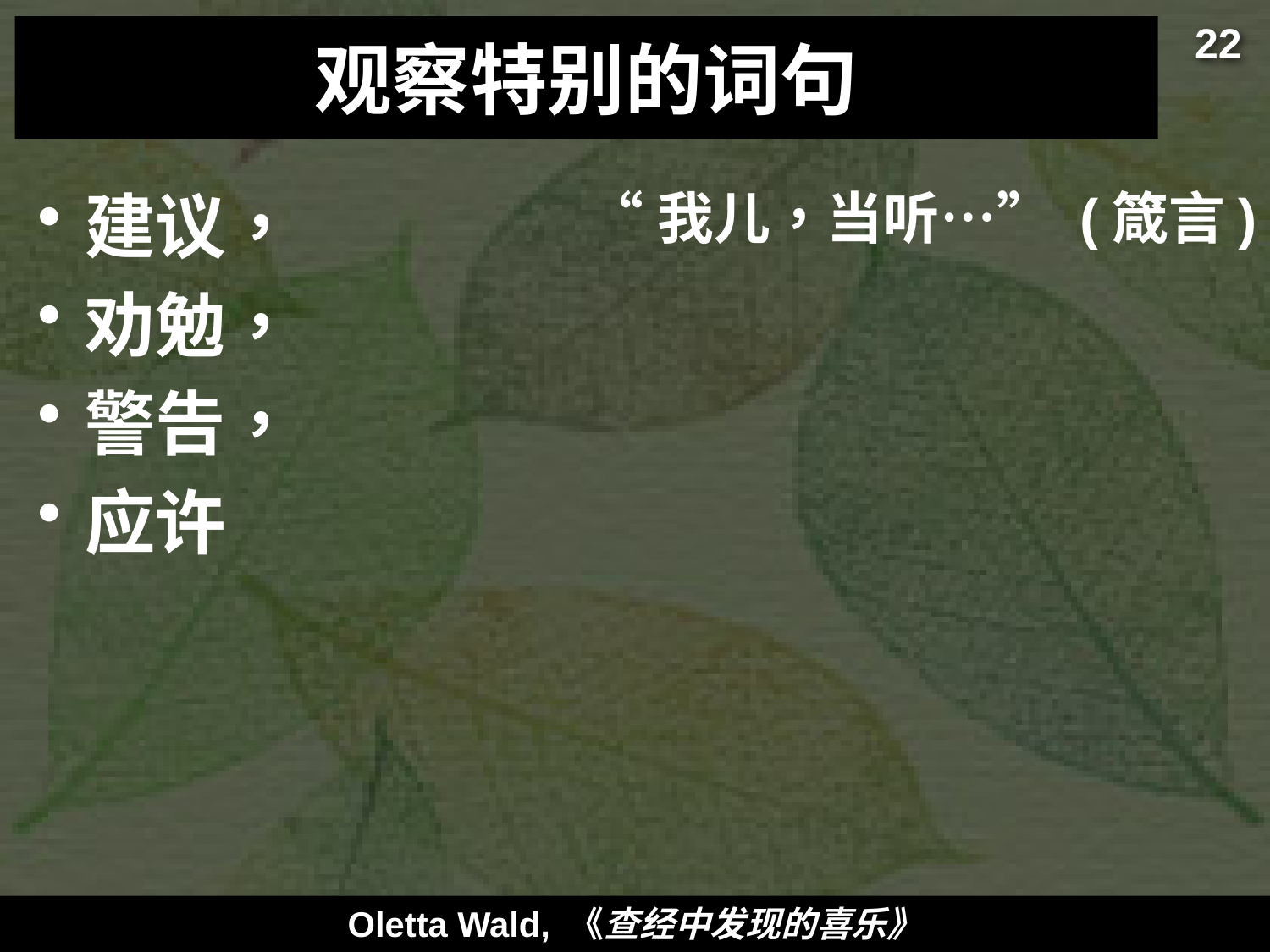

22
# 观察特别的词句
建议，
劝勉，
警告，
应许
“我儿，当听…” (箴言)
Oletta Wald, 《查经中发现的喜乐》